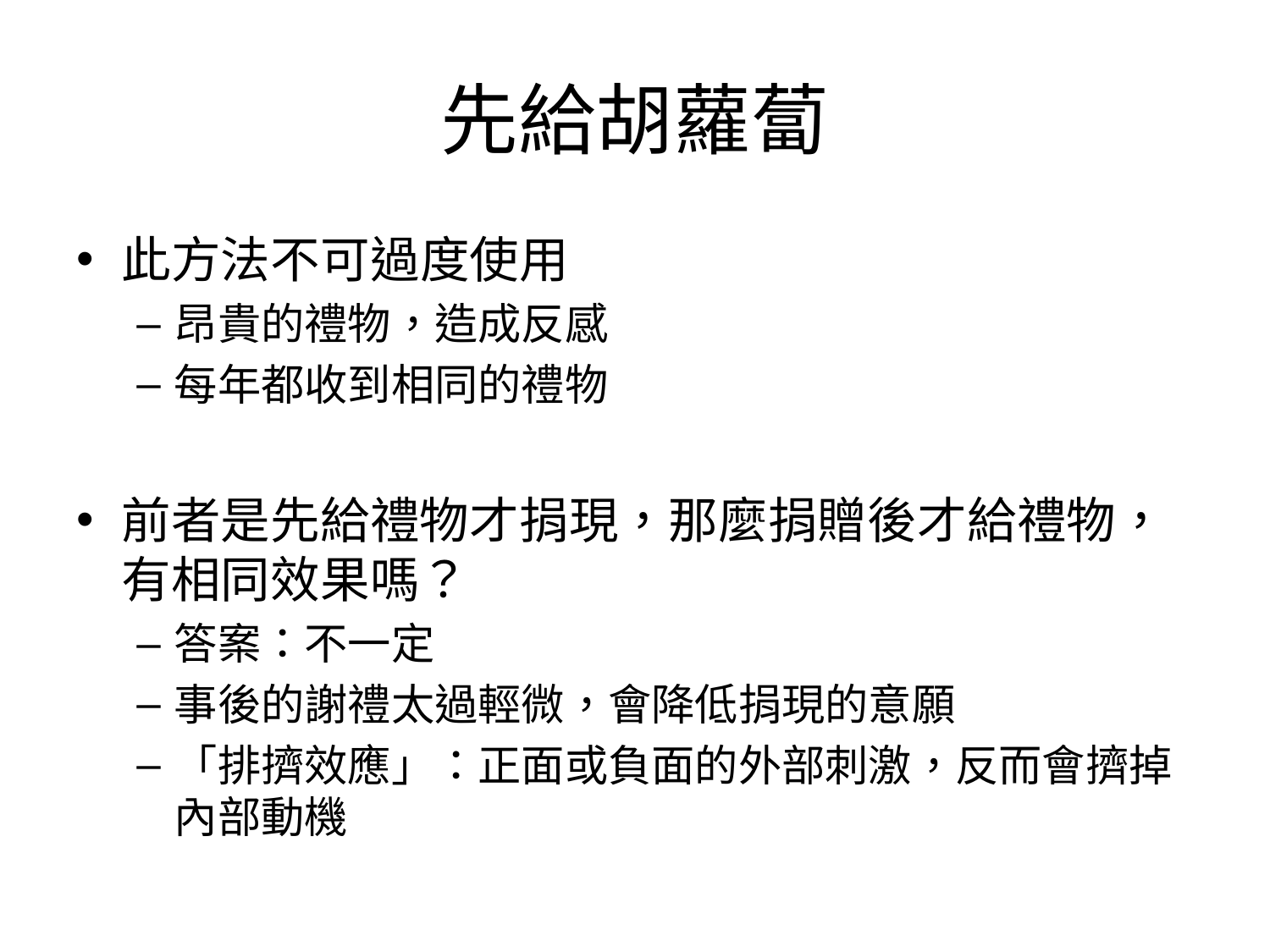

# 先給胡蘿蔔
此方法不可過度使用
昂貴的禮物，造成反感
每年都收到相同的禮物

前者是先給禮物才捐現，那麼捐贈後才給禮物，有相同效果嗎？
答案：不一定
事後的謝禮太過輕微，會降低捐現的意願
「排擠效應」：正面或負面的外部刺激，反而會擠掉內部動機